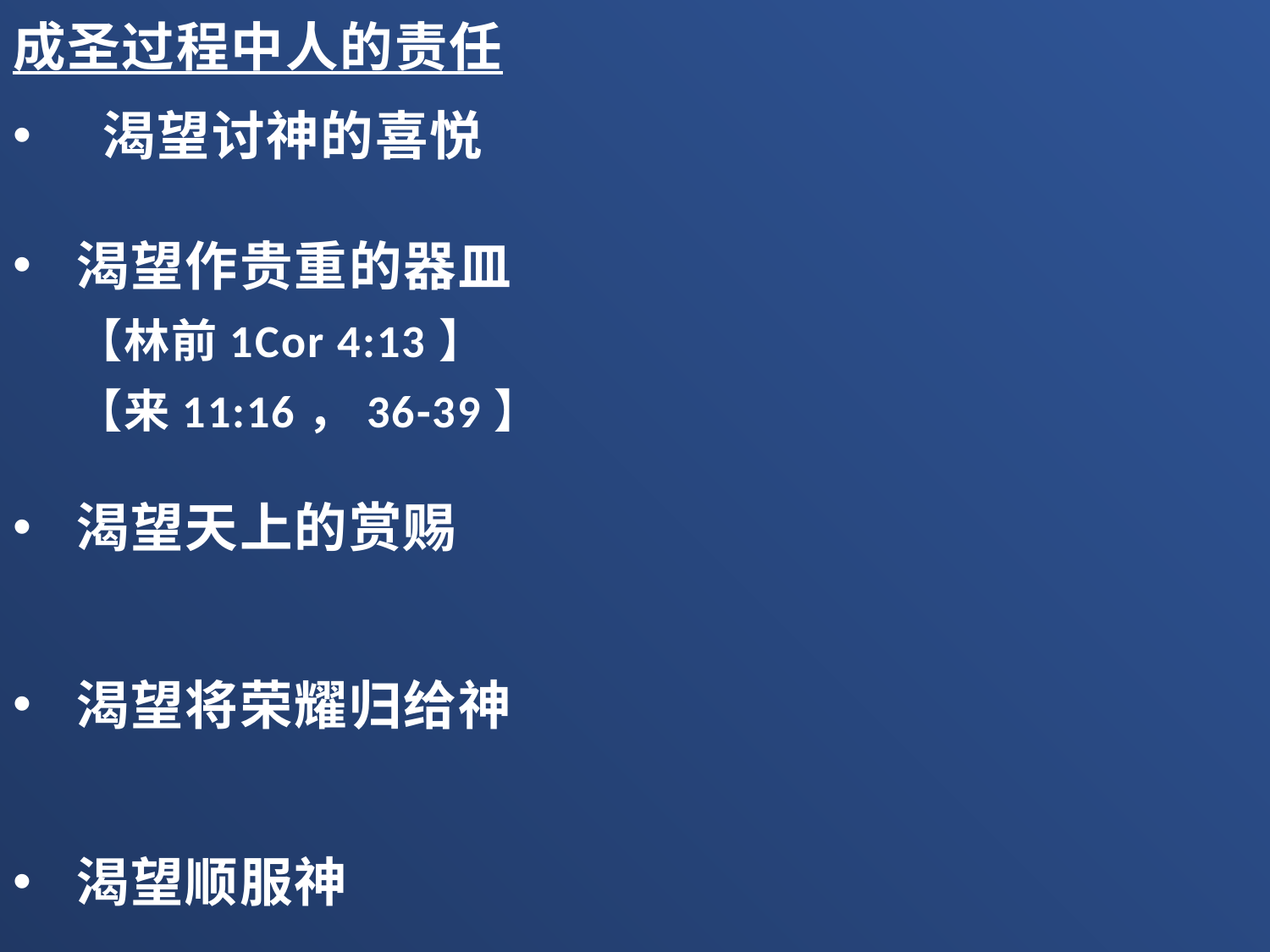

成圣过程中人的责任
 渴望讨神的喜悦

渴望作贵重的器皿
【林前1Cor 4:13】
【来11:16，36-39】

渴望天上的赏赐

渴望将荣耀归给神

渴望顺服神